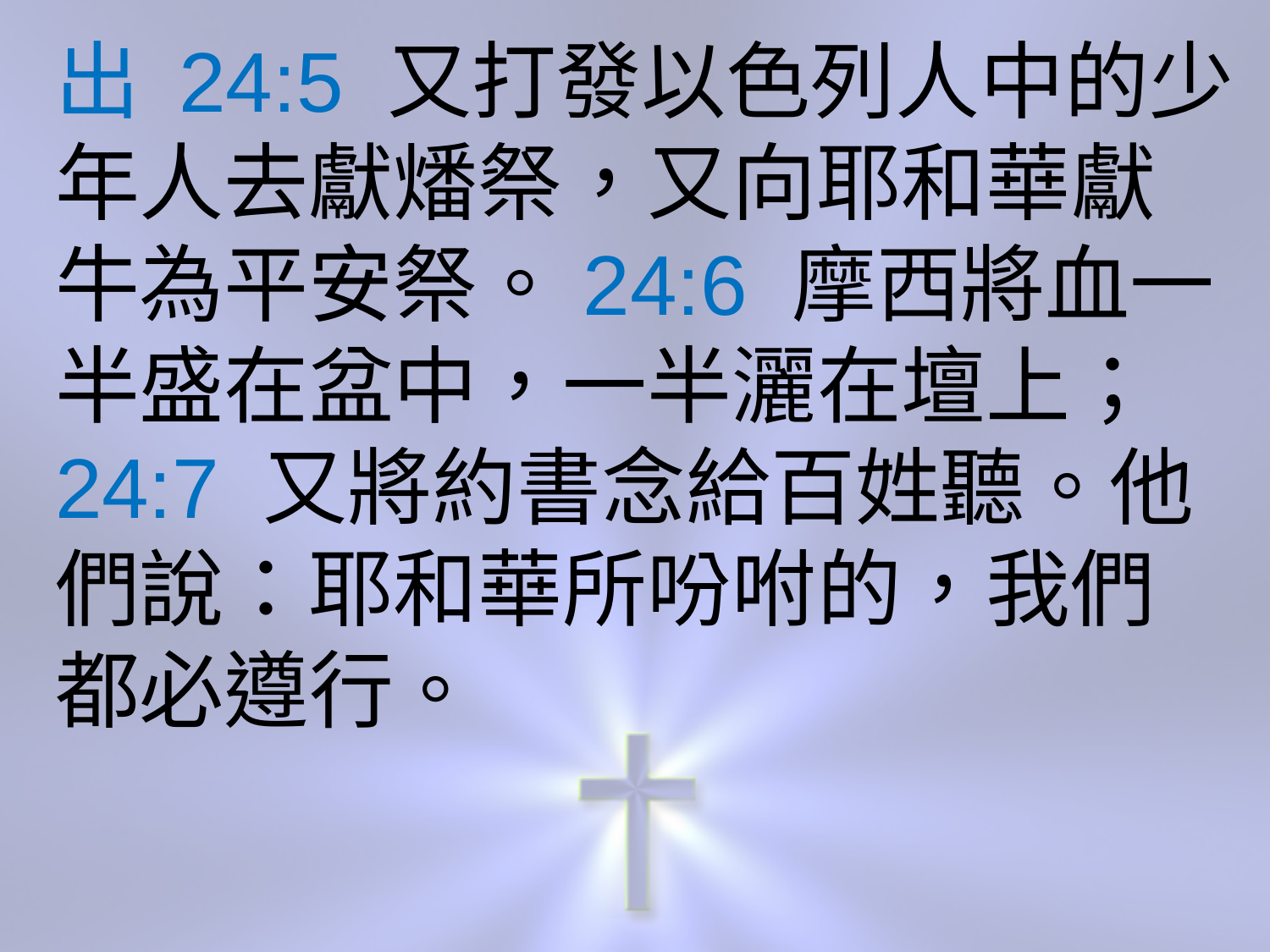

出 24:5 又打發以色列人中的少年人去獻燔祭，又向耶和華獻牛為平安祭。24:6 摩西將血一半盛在盆中，一半灑在壇上；24:7 又將約書念給百姓聽。他們說：耶和華所吩咐的，我們都必遵行。